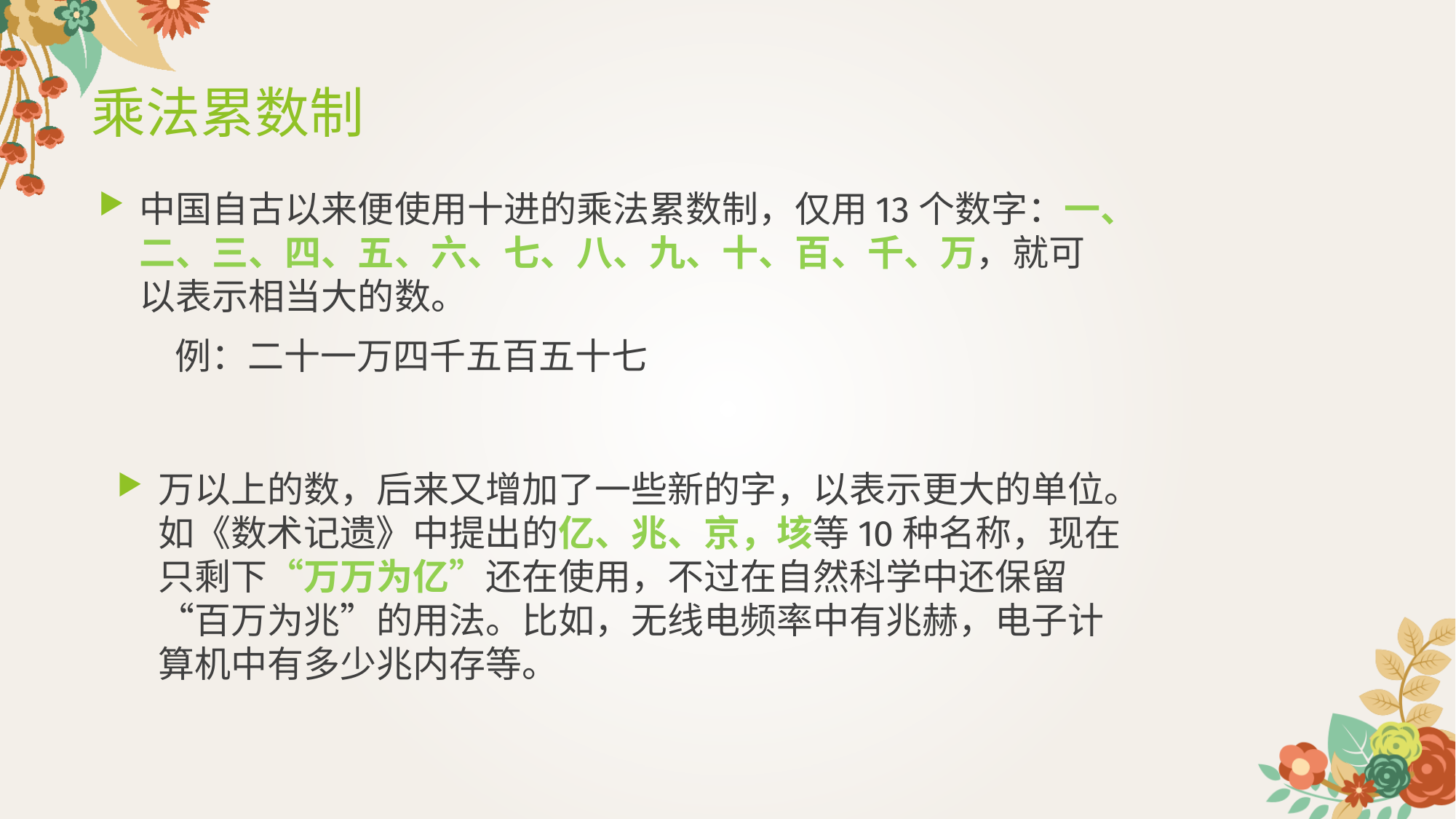

# 乘法累数制
中国自古以来便使用十进的乘法累数制，仅用13个数字：一、二、三、四、五、六、七、八、九、十、百、千、万，就可以表示相当大的数。
例：二十一万四千五百五十七
万以上的数，后来又增加了一些新的字，以表示更大的单位。如《数术记遗》中提出的亿、兆、京，垓等10种名称，现在只剩下“万万为亿”还在使用，不过在自然科学中还保留“百万为兆”的用法。比如，无线电频率中有兆赫，电子计算机中有多少兆内存等。